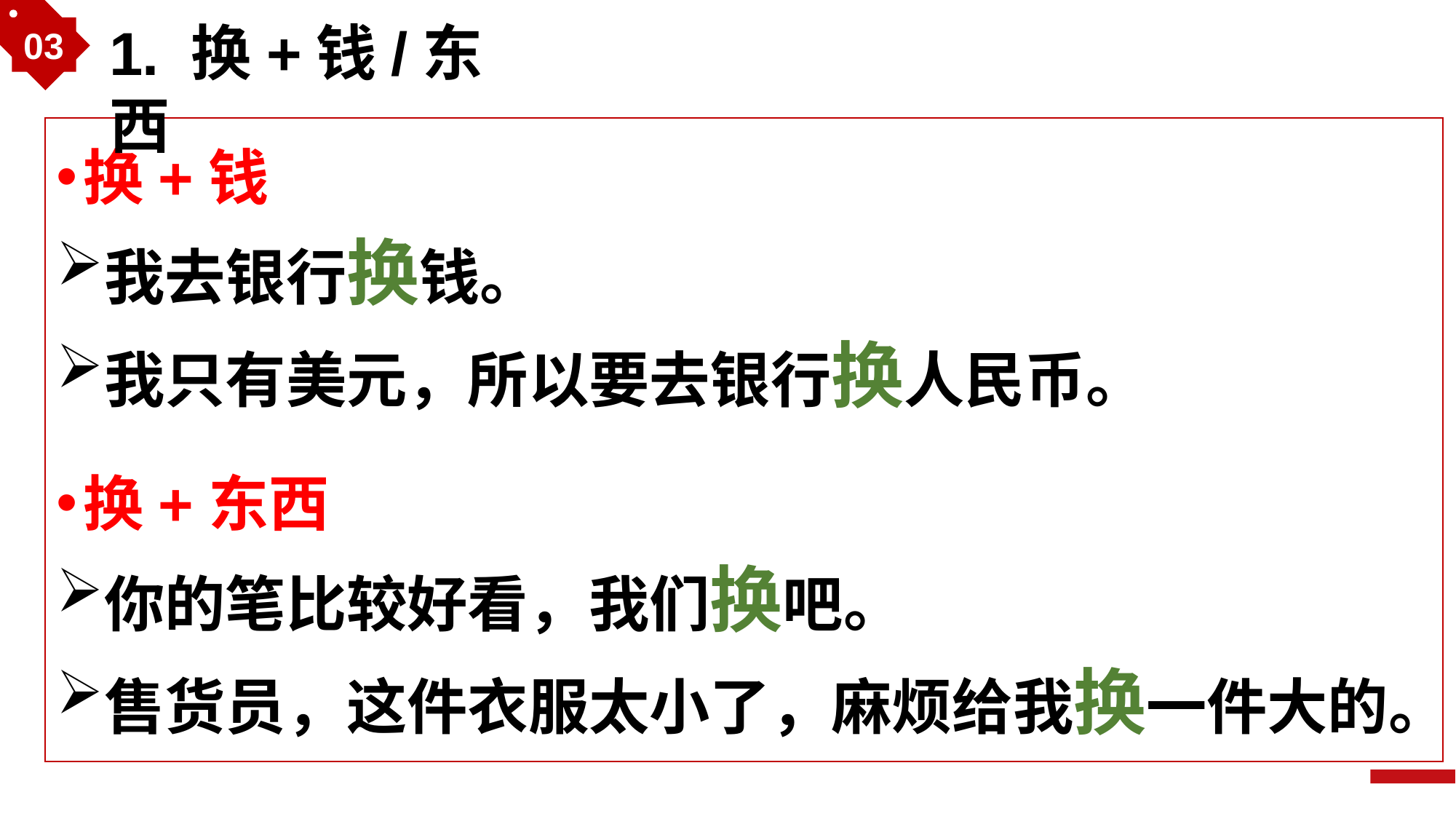

03
1. 换+钱/东西

换+钱
我去银行换钱。
我只有美元，所以要去银行换人民币。

换+东西
你的笔比较好看，我们换吧。
售货员，这件衣服太小了，麻烦给我换一件大的。